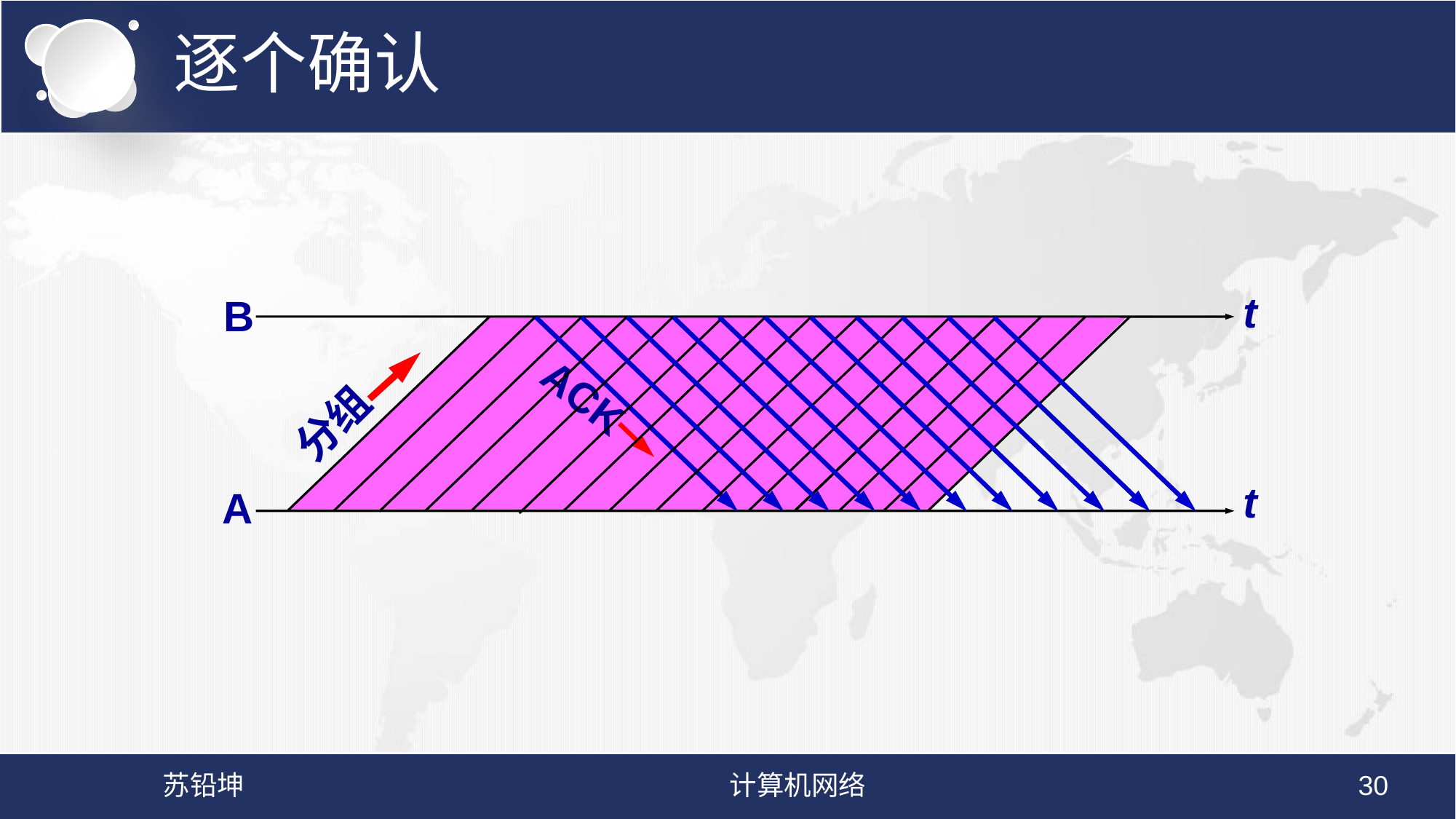

# 逐个确认

t
B

ACK
分组

t
A

苏铅坤
计算机网络
30